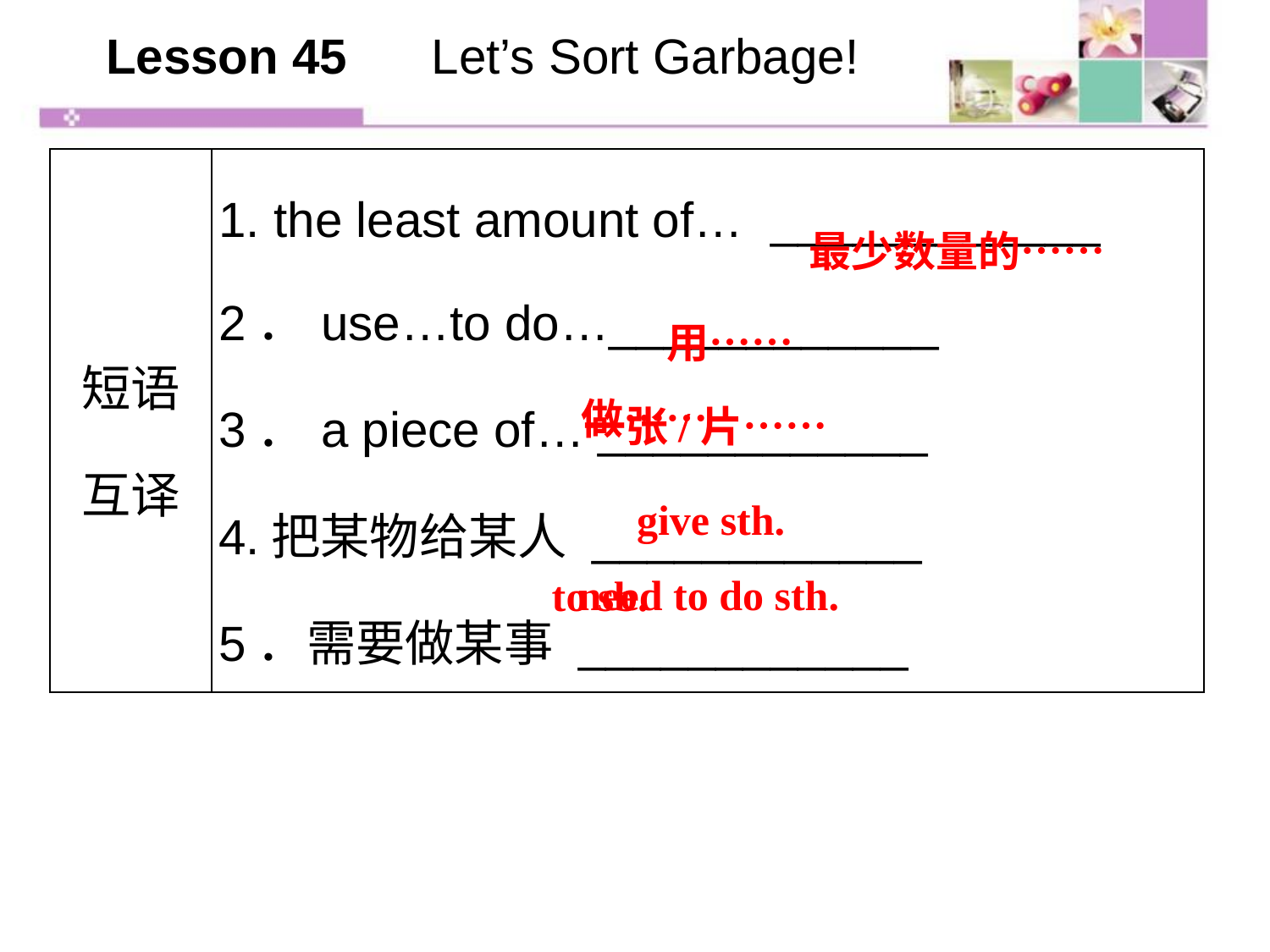

Lesson 45　 Let’s Sort Garbage!
| 短语 互译 | 1. the least amount of… \_\_\_\_\_\_\_\_\_\_\_\_ 2．use…to do…\_\_\_\_\_\_\_\_\_\_\_\_ 3．a piece of… \_\_\_\_\_\_\_\_\_\_\_\_ 4.把某物给某人 \_\_\_\_\_\_\_\_\_\_\_\_ 5．需要做某事 \_\_\_\_\_\_\_\_\_\_\_\_ |
| --- | --- |
最少数量的……
用……做……
一张/片……
give sth. to sb.
need to do sth.